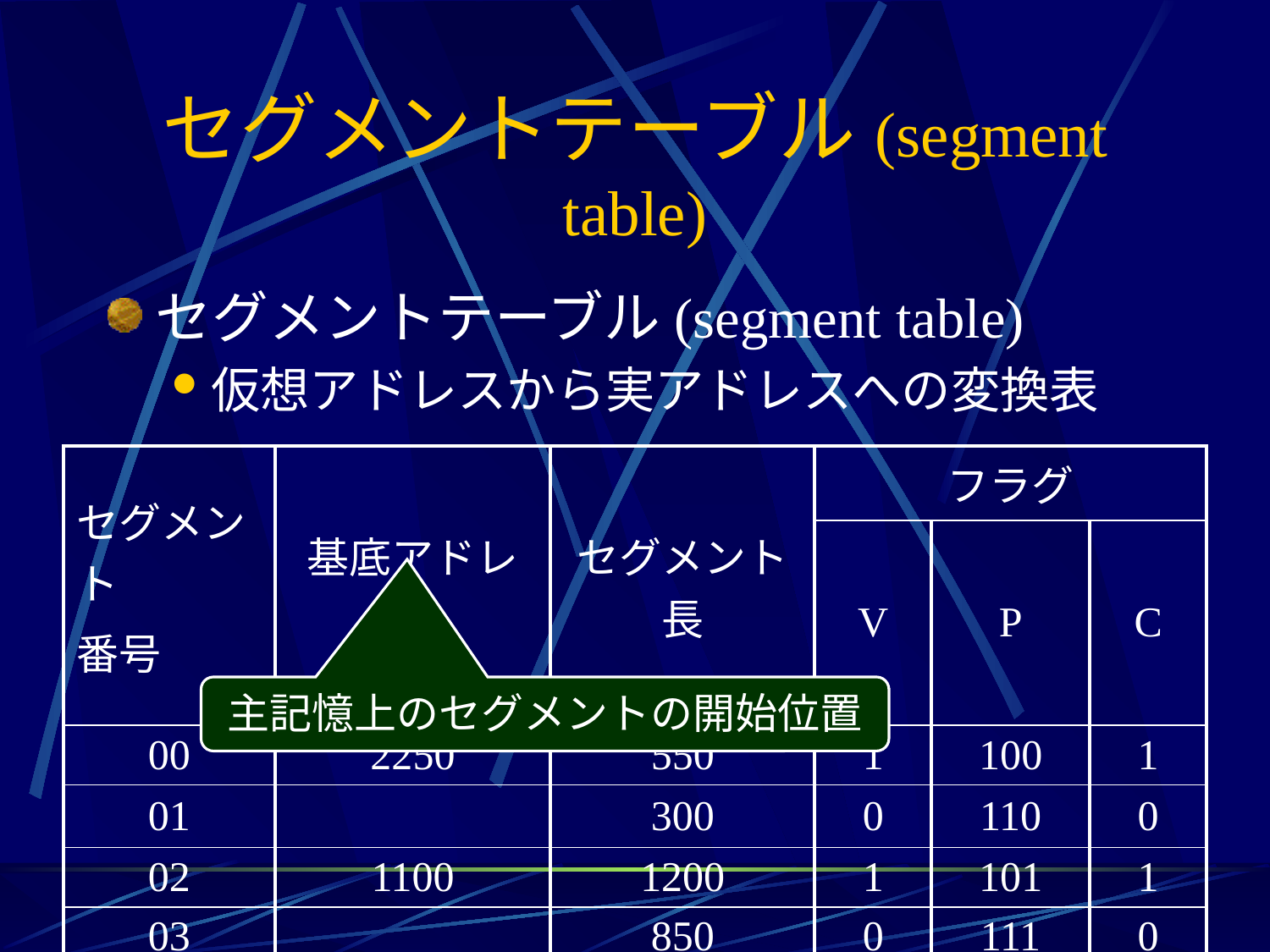

# セグメントテーブル(segment table)
セグメントテーブル(segment table)
仮想アドレスから実アドレスへの変換表
| セグメント 番号 | 基底アドレス | セグメント長 | フラグ |  |  |
| --- | --- | --- | --- | --- | --- |
|  |  |  | V | P | C |
| 00 | 2250 | 550 | 1 | 100 | 1 |
| 01 |  | 300 | 0 | 110 | 0 |
| 02 | 1100 | 1200 | 1 | 101 | 1 |
| 03 |  | 850 | 0 | 111 | 0 |
| 04 |  | 600 | 0 | 110 | 0 |
| 05 |  | 150 | 0 | 111 | 0 |
主記憶上のセグメントの開始位置